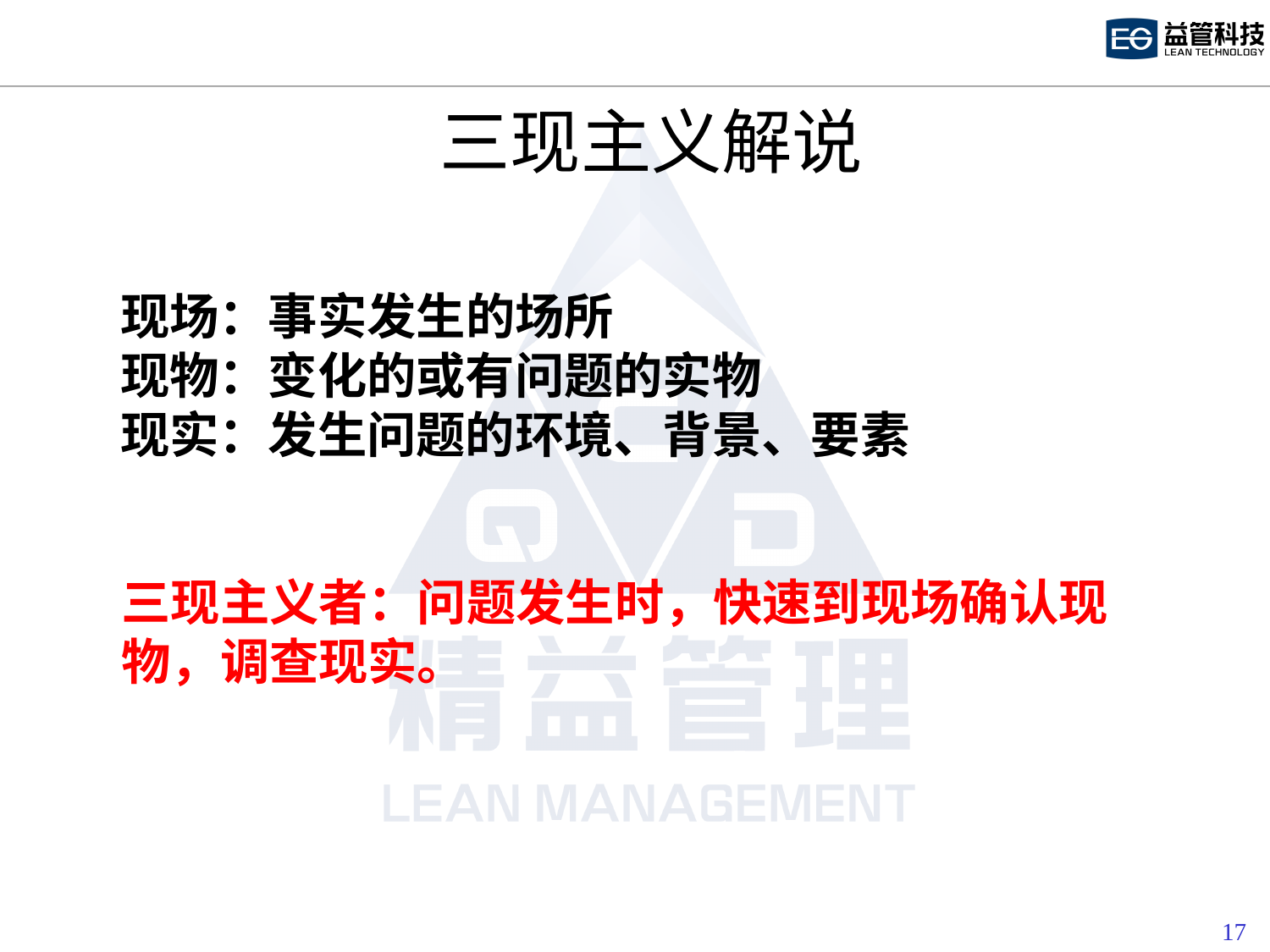

# 三现主义解说
   现场：事实发生的场所
   现物：变化的或有问题的实物
   现实：发生问题的环境、背景、要素
三现主义者：问题发生时，快速到现场确认现物，调查现实。